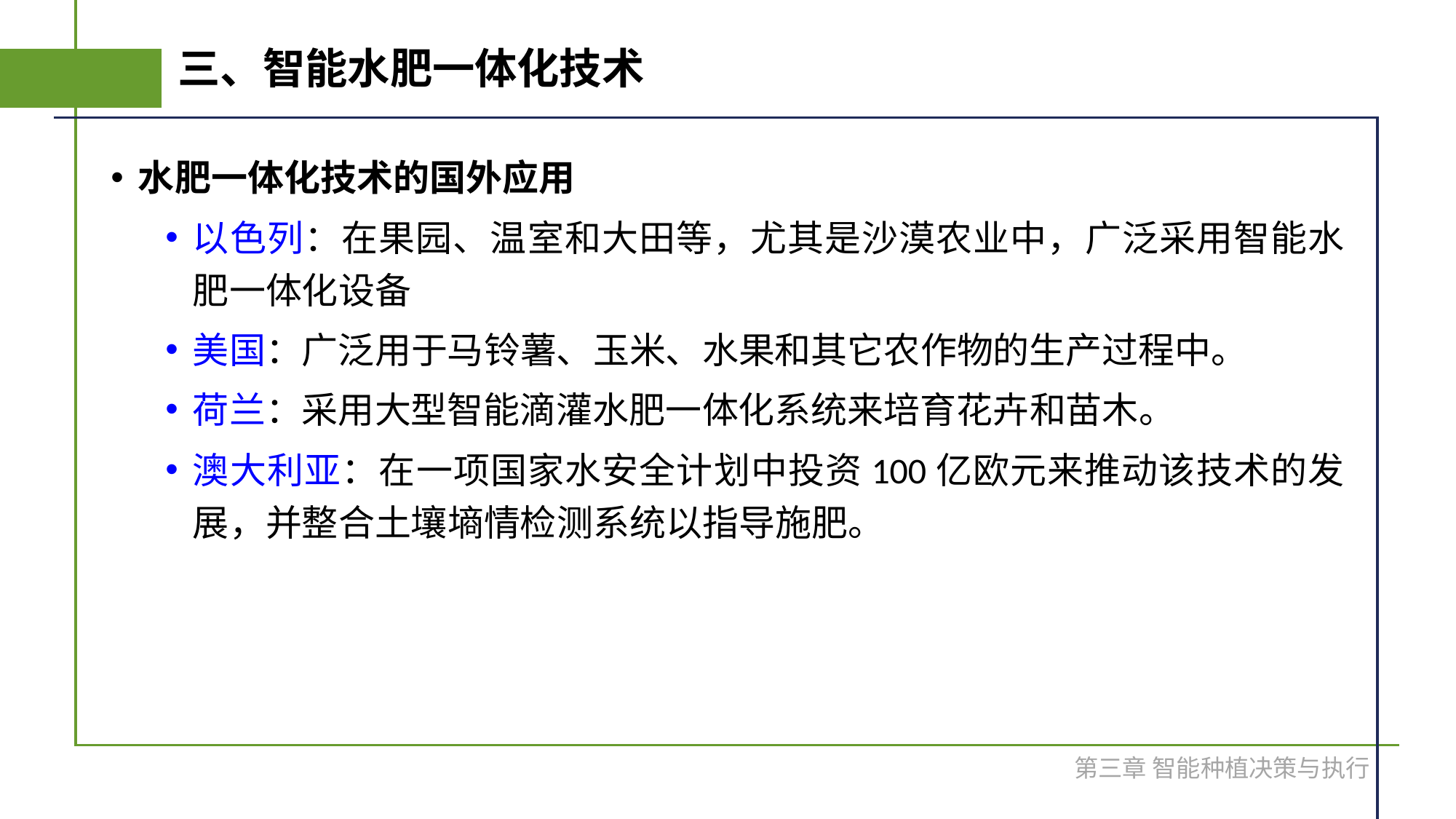

# 三、智能水肥一体化技术
水肥一体化技术的国外应用
以色列：在果园、温室和大田等，尤其是沙漠农业中，广泛采用智能水肥一体化设备
美国：广泛用于马铃薯、玉米、水果和其它农作物的生产过程中。
荷兰：采用大型智能滴灌水肥一体化系统来培育花卉和苗木。
澳大利亚：在一项国家水安全计划中投资100亿欧元来推动该技术的发展，并整合土壤墒情检测系统以指导施肥。
第三章 智能种植决策与执行